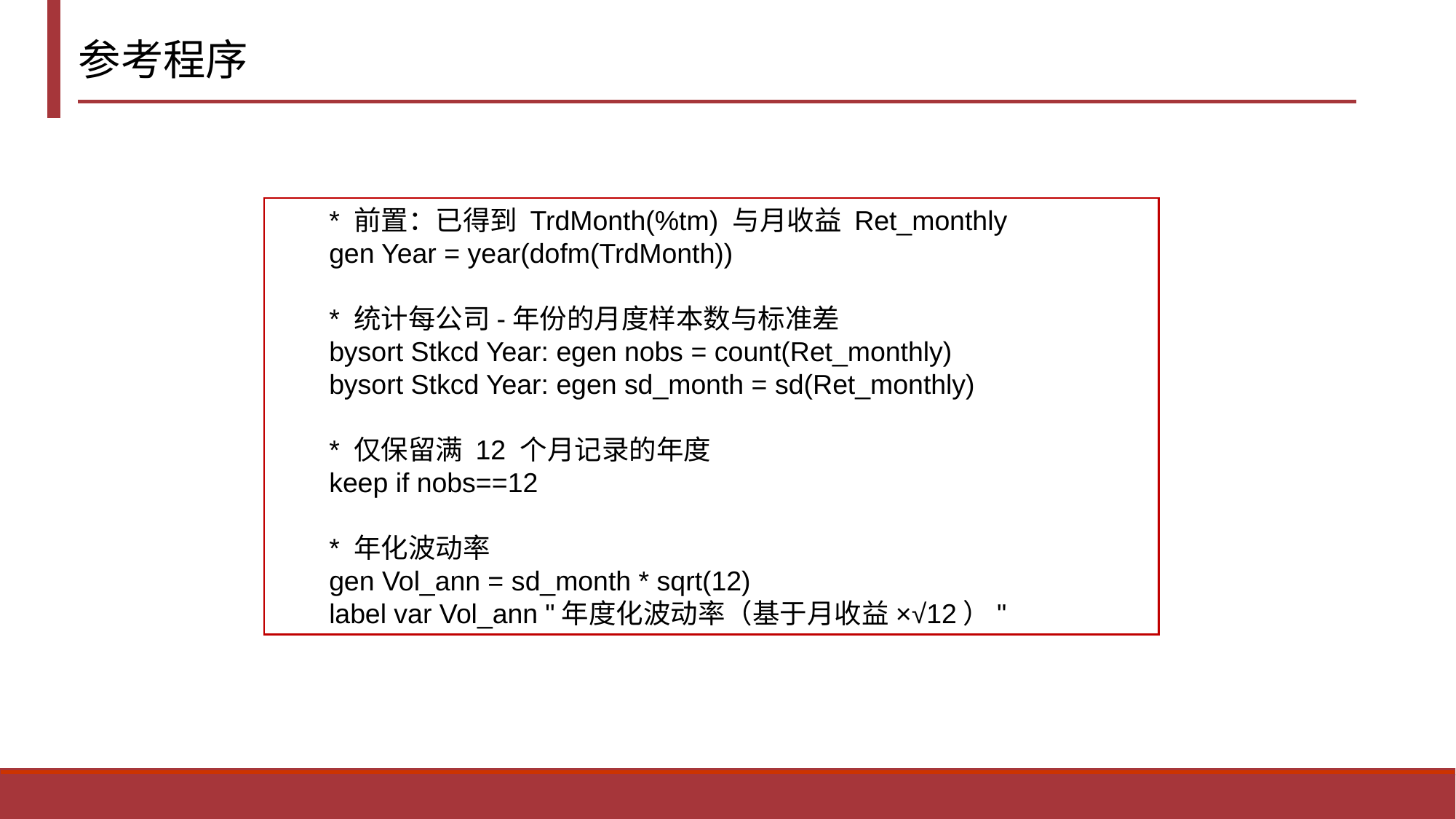

# 参考程序
* 前置：已得到 TrdMonth(%tm) 与月收益 Ret_monthly
gen Year = year(dofm(TrdMonth))

* 统计每公司-年份的月度样本数与标准差
bysort Stkcd Year: egen nobs = count(Ret_monthly)
bysort Stkcd Year: egen sd_month = sd(Ret_monthly)

* 仅保留满 12 个月记录的年度
keep if nobs==12

* 年化波动率
gen Vol_ann = sd_month * sqrt(12)
label var Vol_ann "年度化波动率（基于月收益×√12）"